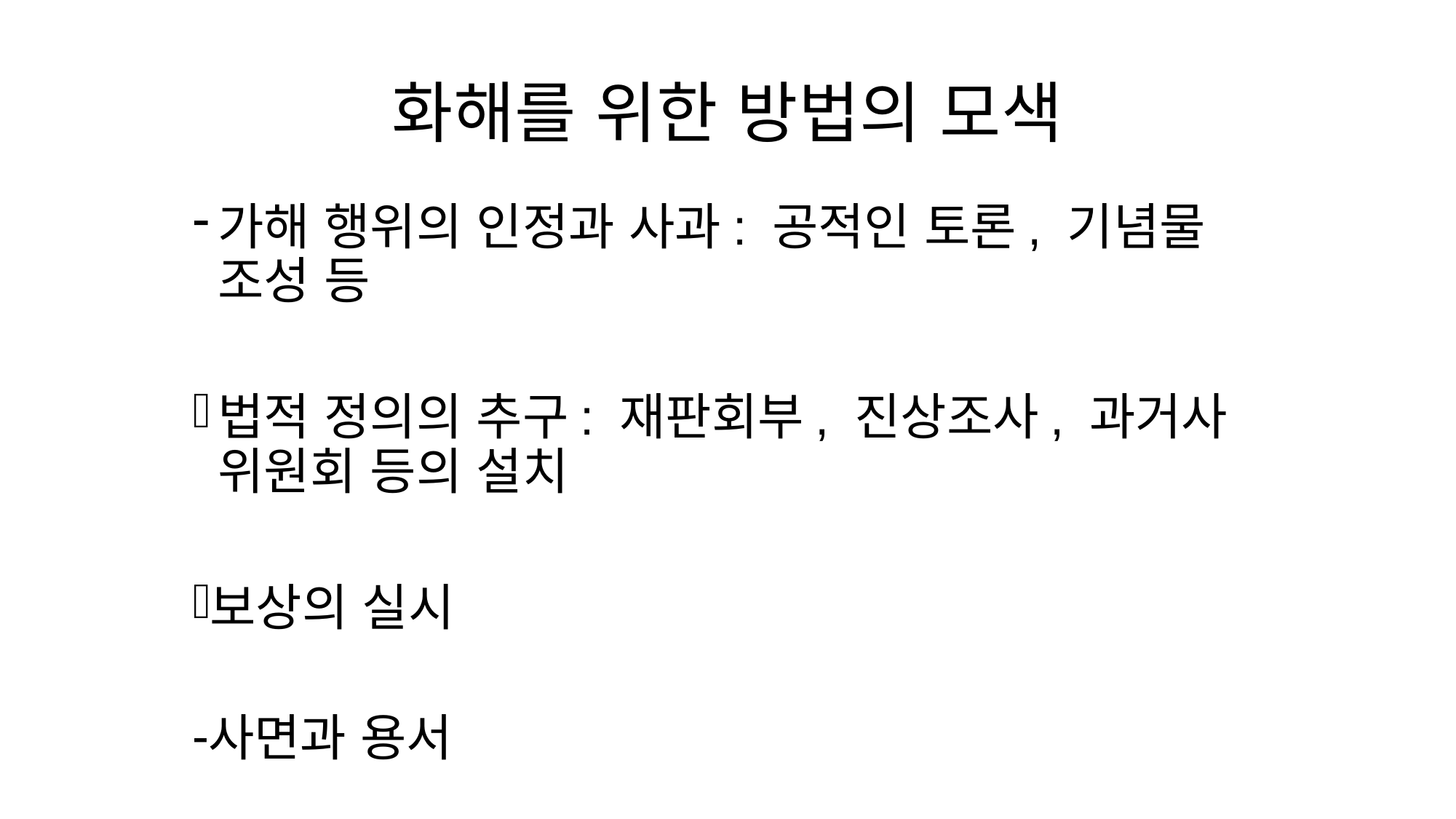

# 화해를 위한 방법의 모색
가해 행위의 인정과 사과: 공적인 토론, 기념물 조성 등

법적 정의의 추구: 재판회부, 진상조사, 과거사 위원회 등의 설치

보상의 실시

사면과 용서